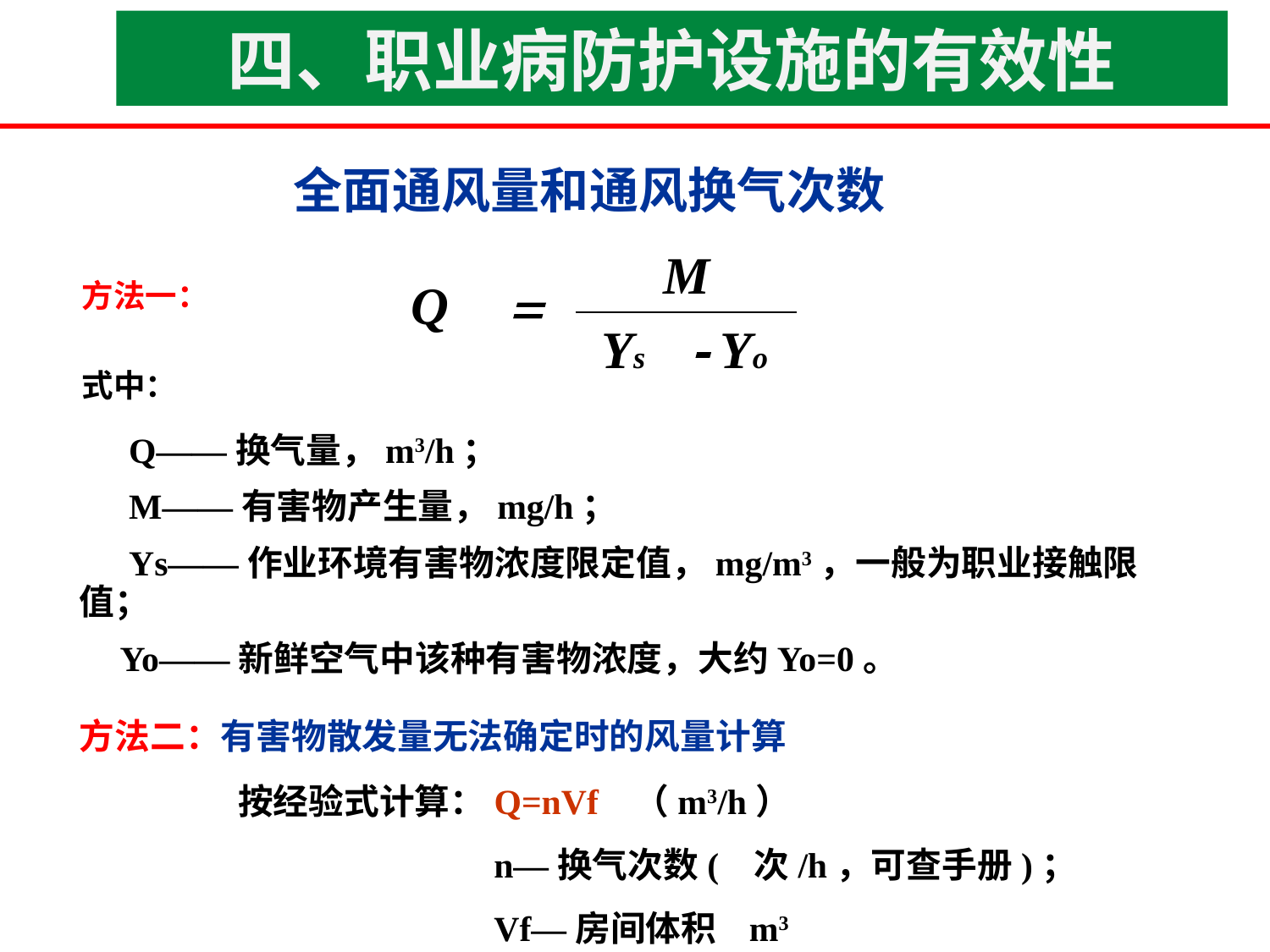

四、职业病防护设施的有效性

	全面通风量和通风换气次数
	M
  Ys    − Yo
Q     =
方法一：

式中：

		Q——换气量，m3/h；

		M——有害物产生量，mg/h；

		Ys——作业环境有害物浓度限定值，mg/m3，一般为职业接触限值；

	Yo——新鲜空气中该种有害物浓度，大约Yo=0。

方法二：有害物散发量无法确定时的风量计算

			按经验式计算：Q=nVf   （m3/h）

				n—换气次数(   次/h，可查手册)；

				Vf—房间体积   m3